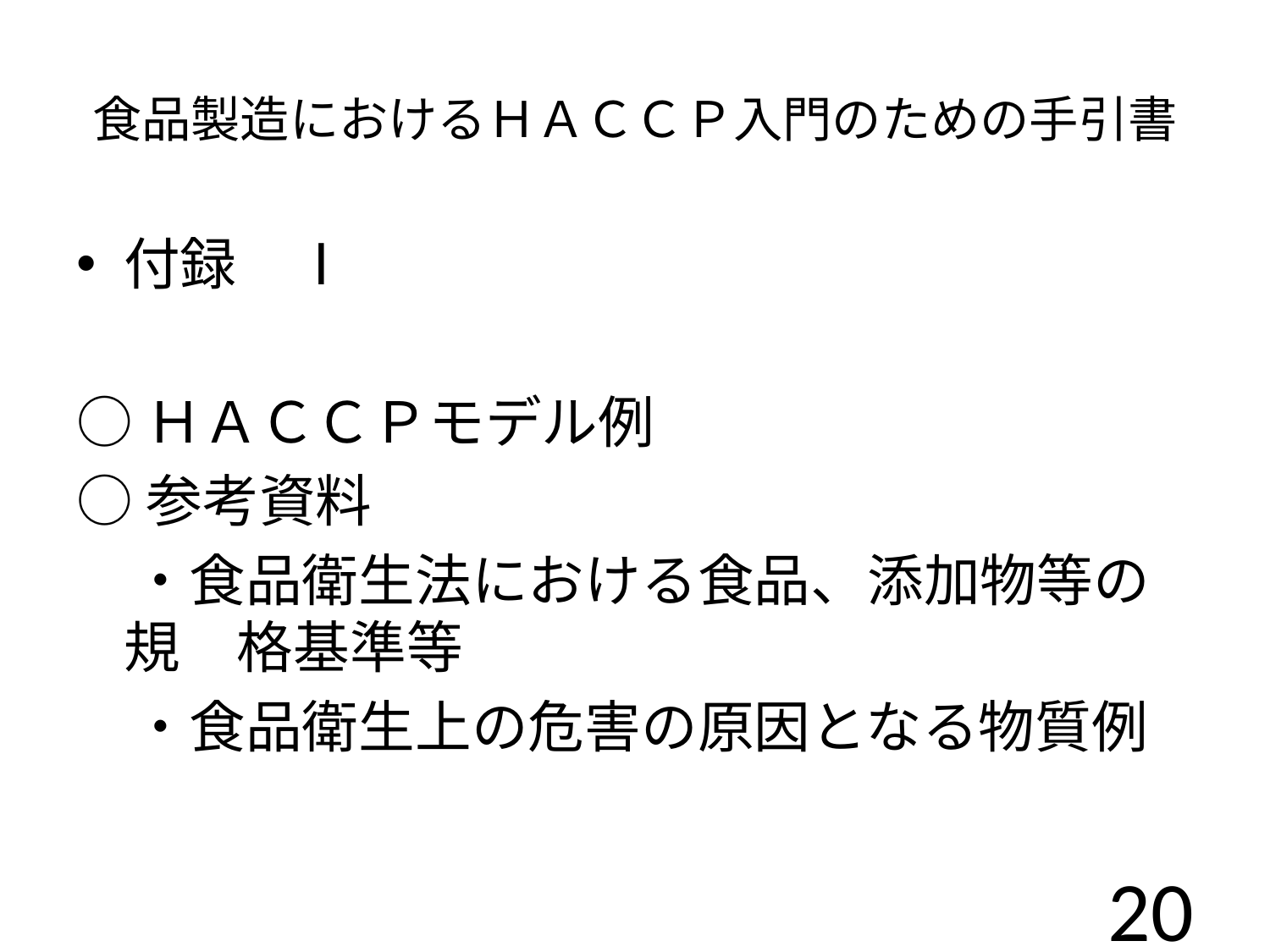

# 食品製造におけるＨＡＣＣＰ入門のための手引書
付録　Ⅰ

○ＨＡＣＣＰモデル例
○参考資料
　・食品衛生法における食品、添加物等の規　格基準等
　・食品衛生上の危害の原因となる物質例
20